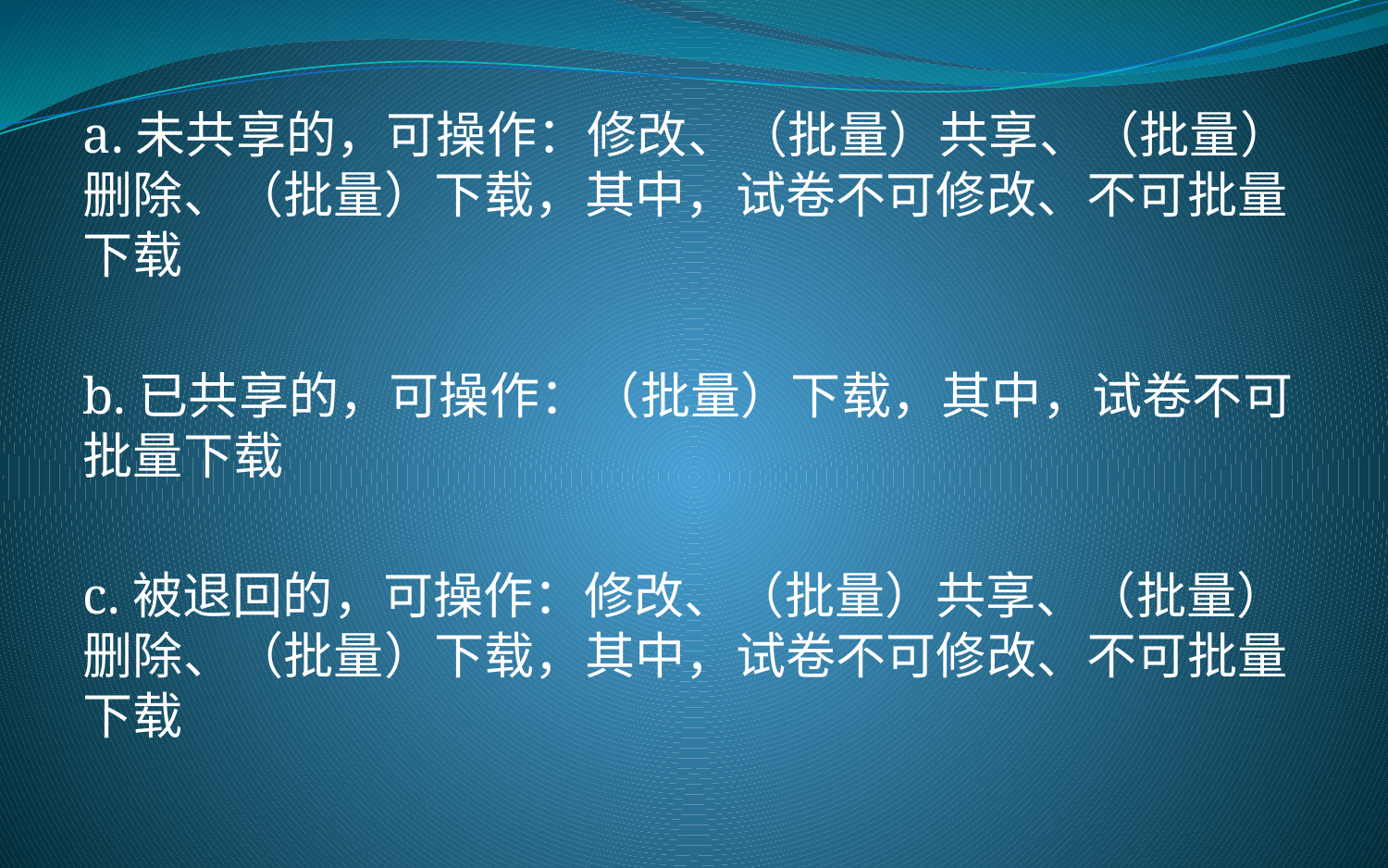

a.未共享的，可操作：修改、（批量）共享、（批量）删除、（批量）下载，其中，试卷不可修改、不可批量下载

b.已共享的，可操作：（批量）下载，其中，试卷不可批量下载

c.被退回的，可操作：修改、（批量）共享、（批量）删除、（批量）下载，其中，试卷不可修改、不可批量下载